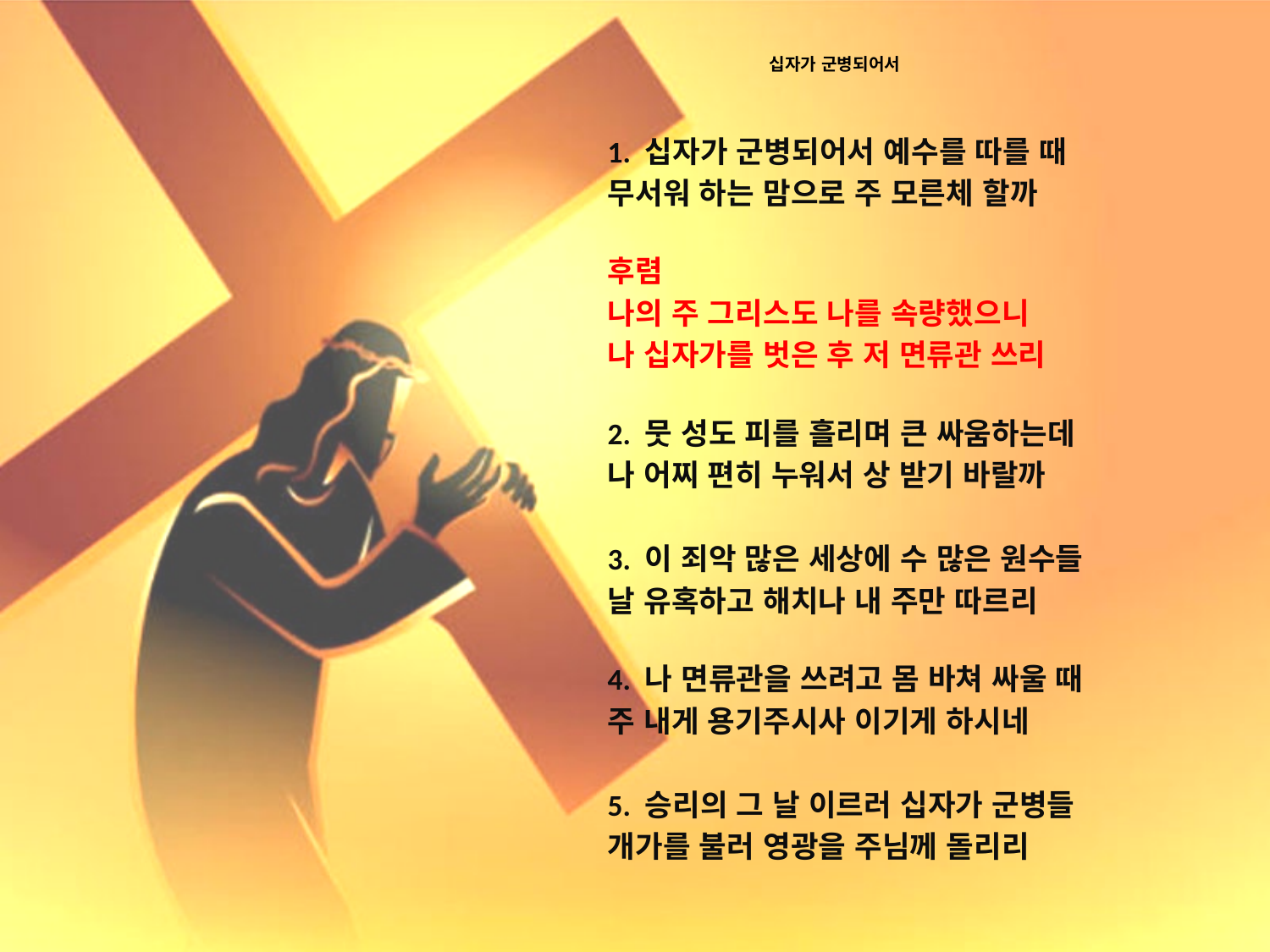

# 십자가 군병되어서
1. 십자가 군병되어서 예수를 따를 때
무서워 하는 맘으로 주 모른체 할까
후렴
나의 주 그리스도 나를 속량했으니
나 십자가를 벗은 후 저 면류관 쓰리
2. 뭇 성도 피를 흘리며 큰 싸움하는데
나 어찌 편히 누워서 상 받기 바랄까

3. 이 죄악 많은 세상에 수 많은 원수들
날 유혹하고 해치나 내 주만 따르리
4. 나 면류관을 쓰려고 몸 바쳐 싸울 때
주 내게 용기주시사 이기게 하시네

5. 승리의 그 날 이르러 십자가 군병들
개가를 불러 영광을 주님께 돌리리